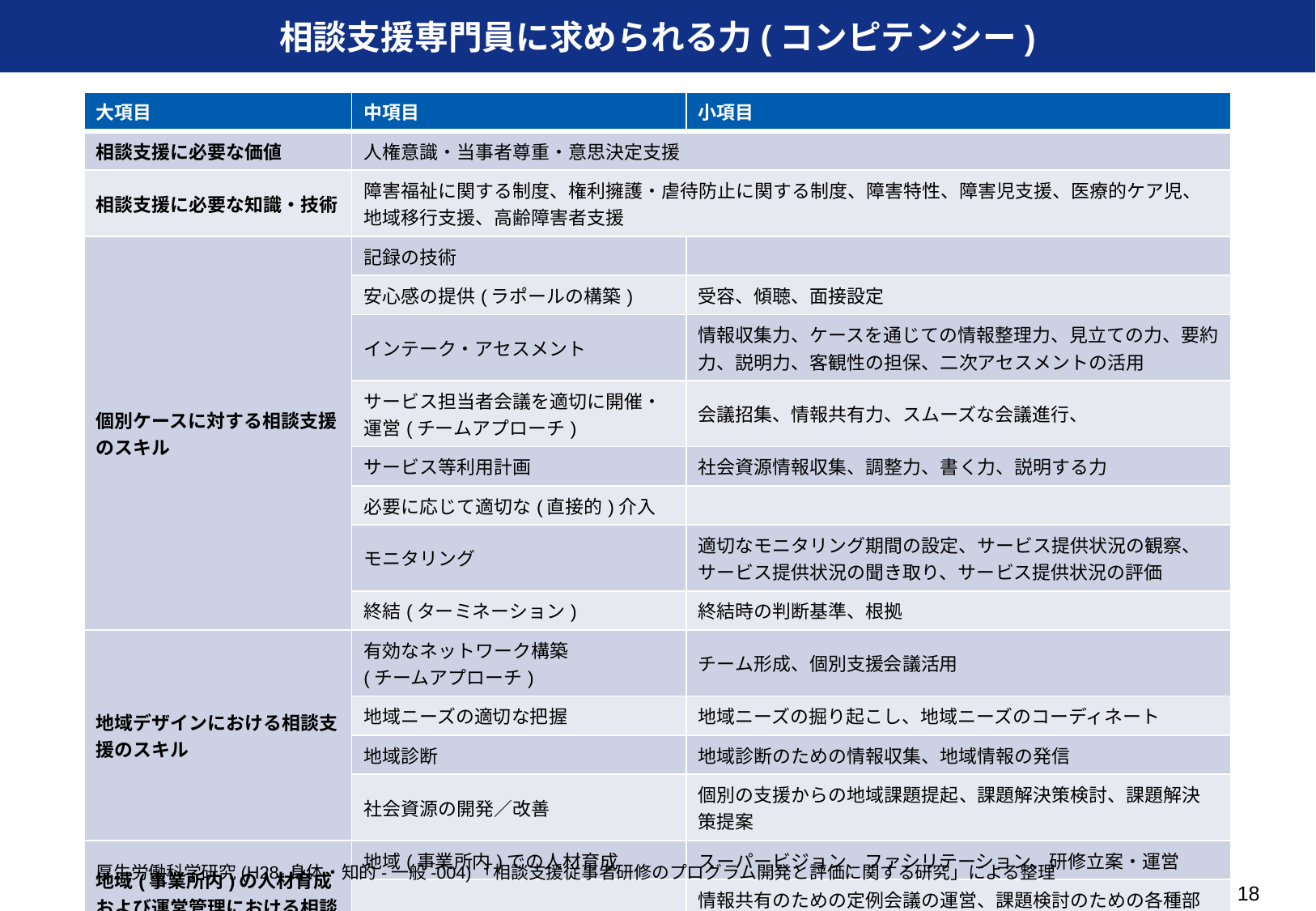

相談支援専門員に求められる力(コンピテンシー)
| 大項目 | 中項目 | 小項目 |
| --- | --- | --- |
| 相談支援に必要な価値 | 人権意識・当事者尊重・意思決定支援 |  |
| 相談支援に必要な知識・技術 | 障害福祉に関する制度、権利擁護・虐待防止に関する制度、障害特性、障害児支援、医療的ケア児、地域移行支援、高齢障害者支援 |  |
| 個別ケースに対する相談支援のスキル | 記録の技術 |  |
|  | 安心感の提供(ラポールの構築) | 受容、傾聴、面接設定 |
|  | インテーク・アセスメント | 情報収集力、ケースを通じての情報整理力、見立ての力、要約力、説明力、客観性の担保、二次アセスメントの活用 |
|  | サービス担当者会議を適切に開催・運営(チームアプローチ) | 会議招集、情報共有力、スムーズな会議進行、 |
|  | サービス等利用計画 | 社会資源情報収集、調整力、書く力、説明する力 |
|  | 必要に応じて適切な(直接的)介入 |  |
|  | モニタリング | 適切なモニタリング期間の設定、サービス提供状況の観察、サービス提供状況の聞き取り、サービス提供状況の評価 |
|  | 終結(ターミネーション) | 終結時の判断基準、根拠 |
| 地域デザインにおける相談支援のスキル | 有効なネットワーク構築 (チームアプローチ) | チーム形成、個別支援会議活用 |
|  | 地域ニーズの適切な把握 | 地域ニーズの掘り起こし、地域ニーズのコーディネート |
|  | 地域診断 | 地域診断のための情報収集、地域情報の発信 |
|  | 社会資源の開発／改善 | 個別の支援からの地域課題提起、課題解決策検討、課題解決策提案 |
| 地域(事業所内)の人材育成および運営管理における相談支援スキル | 地域(事業所内)での人材育成 | スーパービジョン、ファシリテーション、研修立案・運営 |
|  | 地域協議会の運営 | 情報共有のための定例会議の運営、課題検討のための各種部会・プロジェクト会議の運営、合意形成・施策逓減のための運営会議・全体会議の運営 |
18
厚生労働科学研究(H28-身体・知的-一般-004)「相談支援従事者研修のプログラム開発と評価に関する研究」による整理